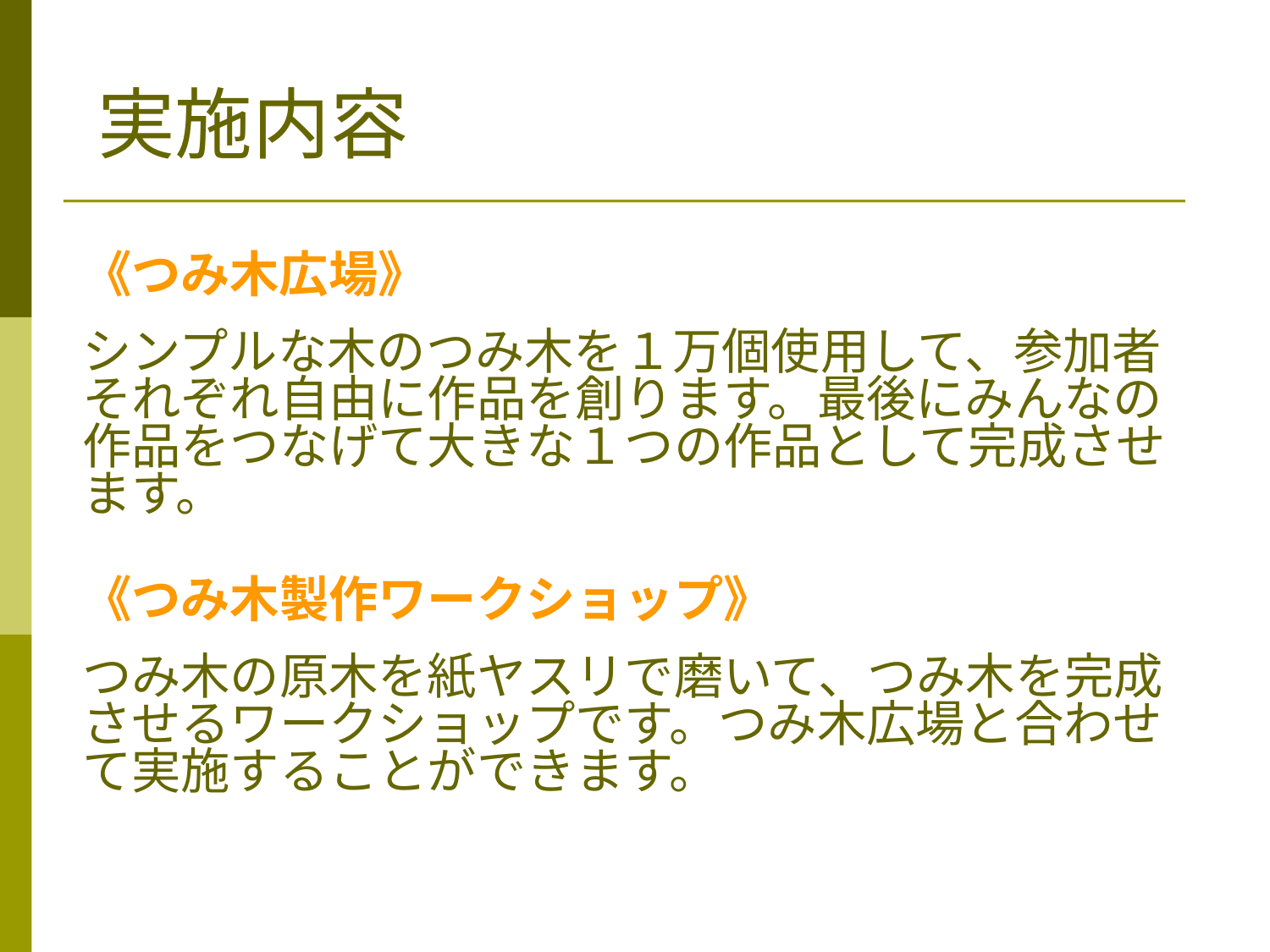

# 実施内容
《つみ木広場》
シンプルな木のつみ木を１万個使用して、参加者それぞれ自由に作品を創ります。最後にみんなの作品をつなげて大きな１つの作品として完成させます。

《つみ木製作ワークショップ》
つみ木の原木を紙ヤスリで磨いて、つみ木を完成させるワークショップです。つみ木広場と合わせて実施することができます。